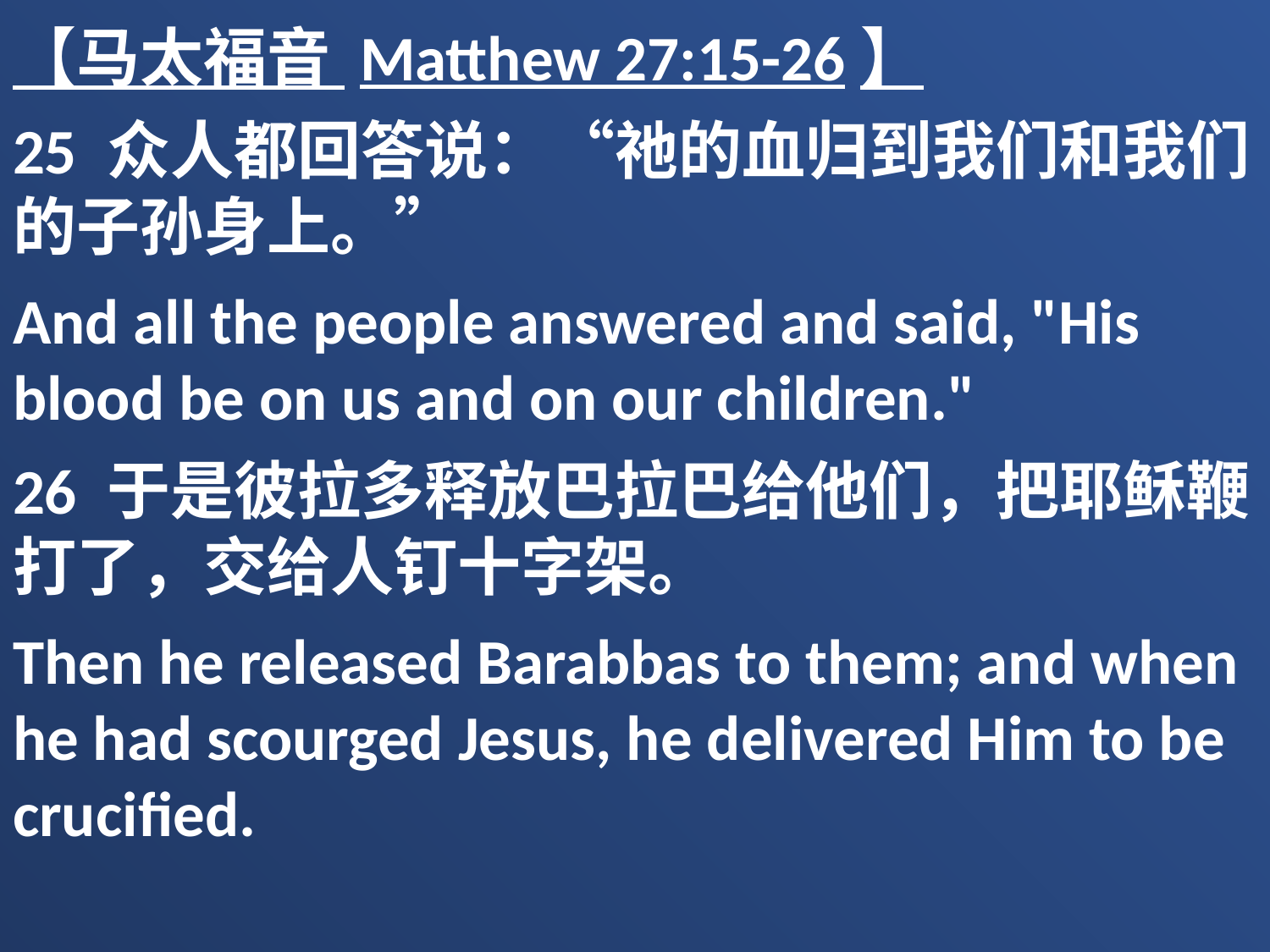

【马太福音 Matthew 27:15-26】
25 众人都回答说：“祂的血归到我们和我们的子孙身上。”
And all the people answered and said, "His blood be on us and on our children."
26 于是彼拉多释放巴拉巴给他们，把耶稣鞭打了，交给人钉十字架。
Then he released Barabbas to them; and when he had scourged Jesus, he delivered Him to be crucified.